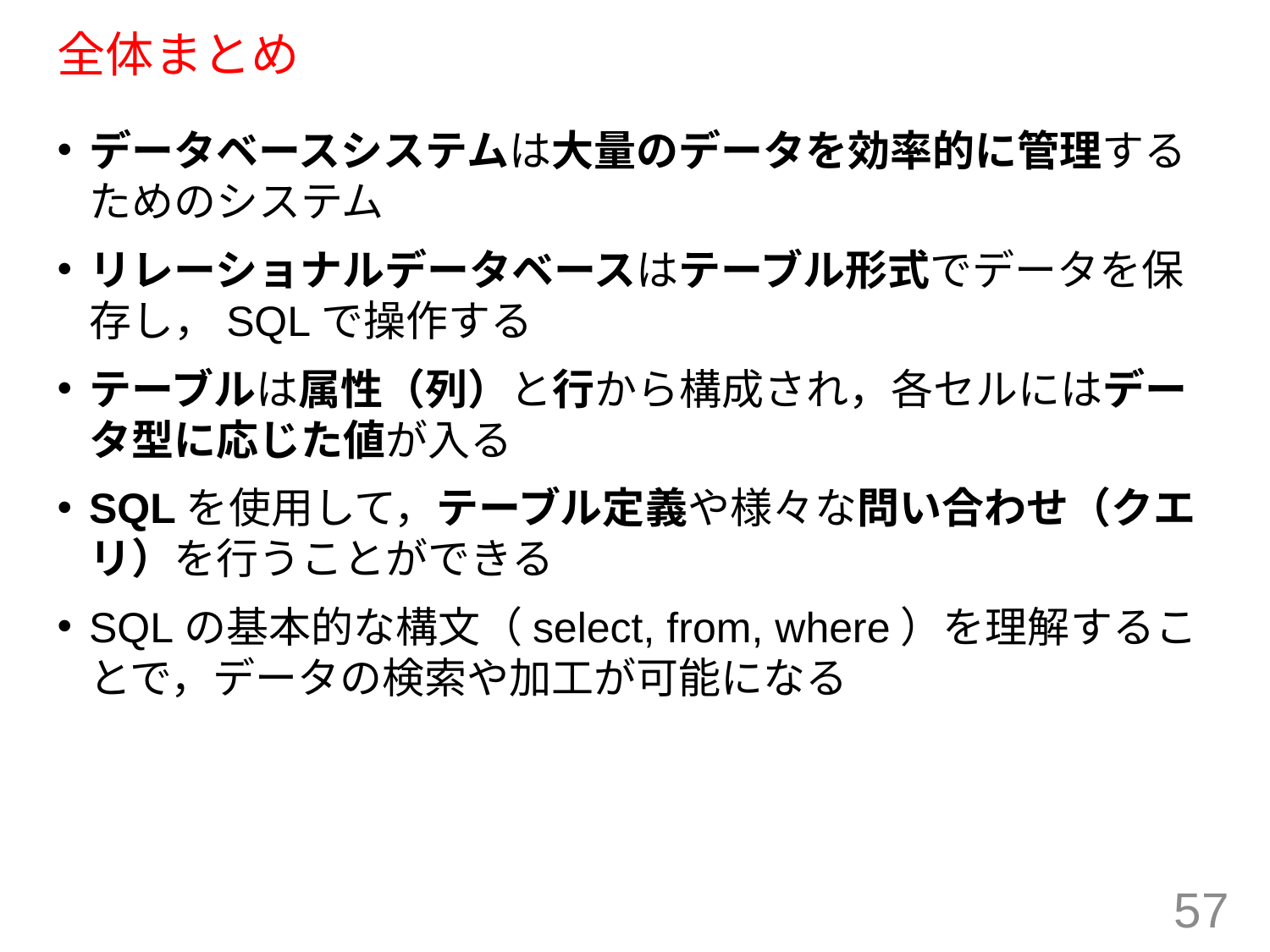

# 全体まとめ
データベースシステムは大量のデータを効率的に管理するためのシステム
リレーショナルデータベースはテーブル形式でデータを保存し，SQLで操作する
テーブルは属性（列）と行から構成され，各セルにはデータ型に応じた値が入る
SQLを使用して，テーブル定義や様々な問い合わせ（クエリ）を行うことができる
SQLの基本的な構文（select, from, where）を理解することで，データの検索や加工が可能になる
57